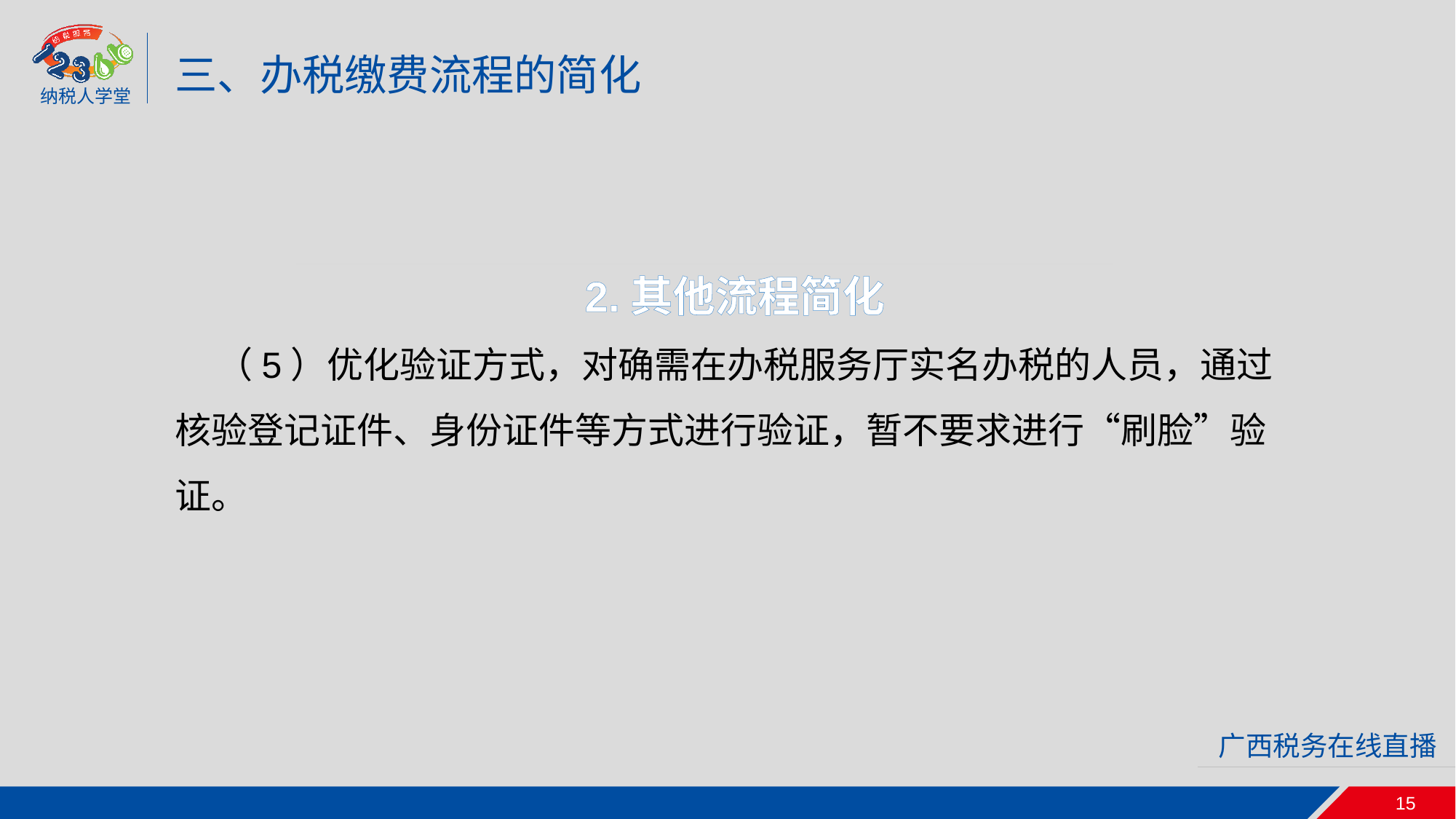

三、办税缴费流程的简化
2.其他流程简化
    （5）优化验证方式，对确需在办税服务厅实名办税的人员，通过核验登记证件、身份证件等方式进行验证，暂不要求进行“刷脸”验证。